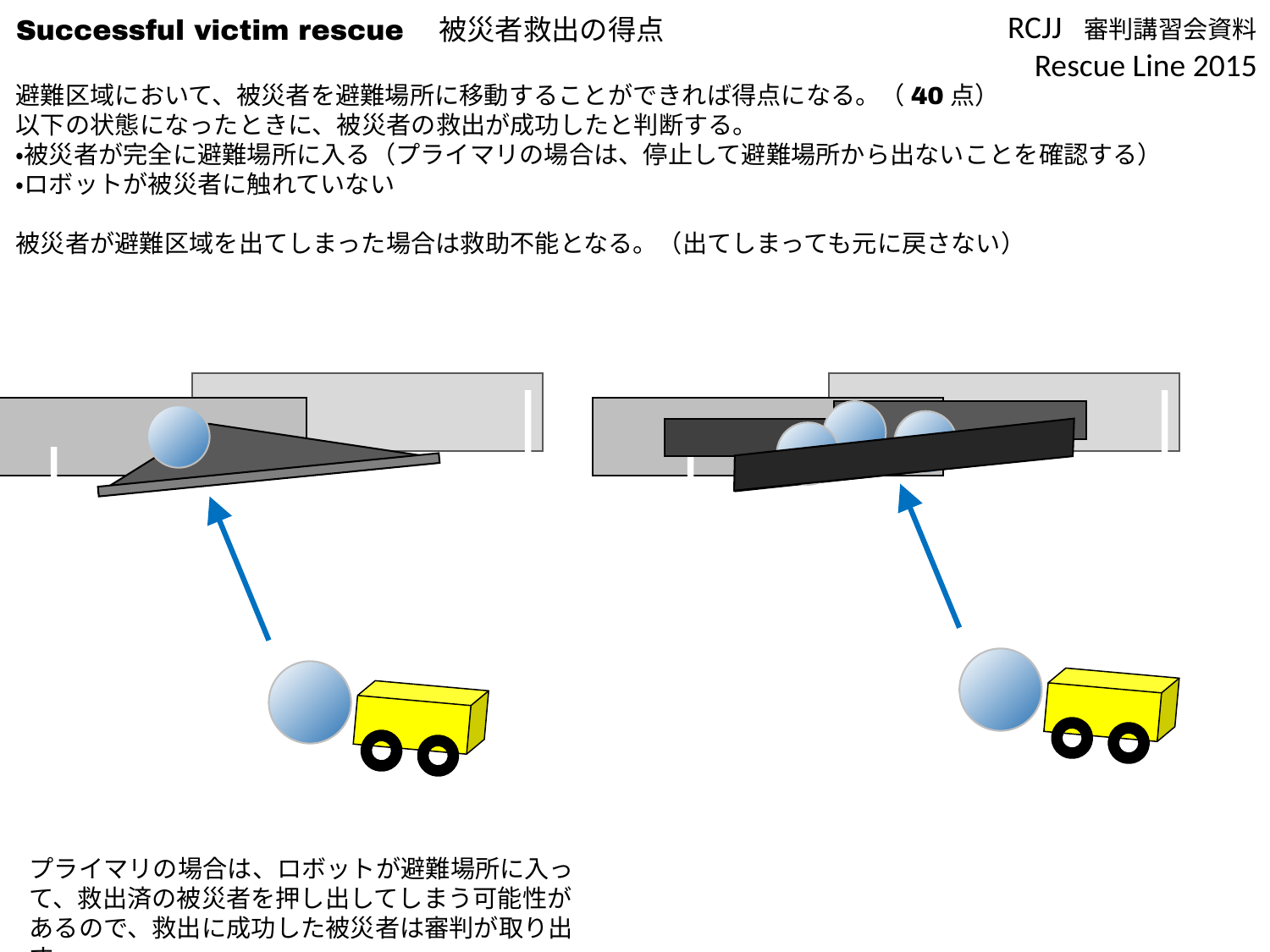

Successful victim rescue　被災者救出の得点

避難区域において、被災者を避難場所に移動することができれば得点になる。（40点）
以下の状態になったときに、被災者の救出が成功したと判断する。
・被災者が完全に避難場所に入る（プライマリの場合は、停止して避難場所から出ないことを確認する）
・ロボットが被災者に触れていない

被災者が避難区域を出てしまった場合は救助不能となる。（出てしまっても元に戻さない）

プライマリの場合は、ロボットが避難場所に入って、救出済の被災者を押し出してしまう可能性があるので、救出に成功した被災者は審判が取り出す。